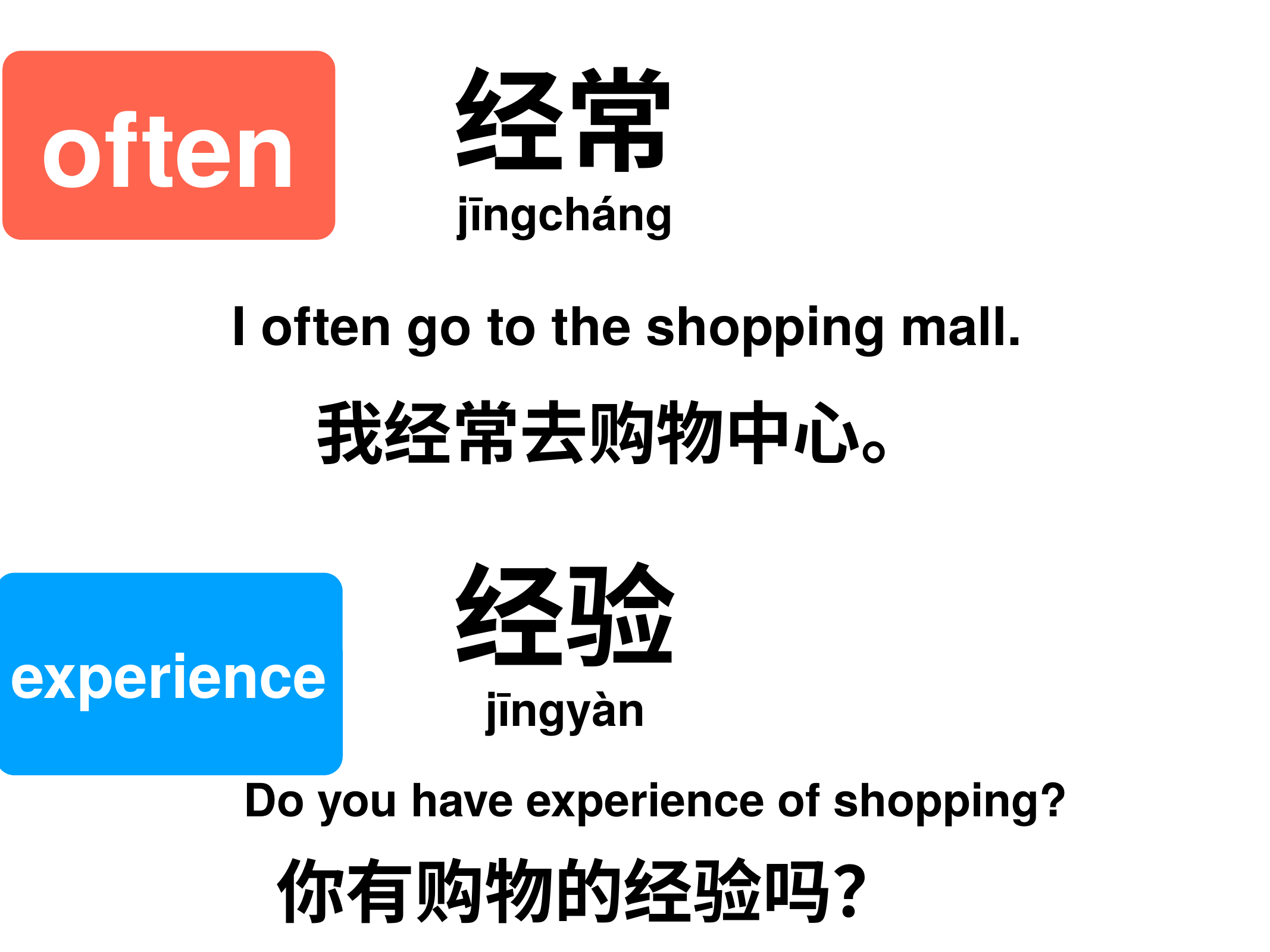

经常
jīngcháng

often
I often go to the shopping mall.
我经常去购物中心。
经验
jīngyàn

experience
Do you have experience of shopping?
你有购物的经验吗？